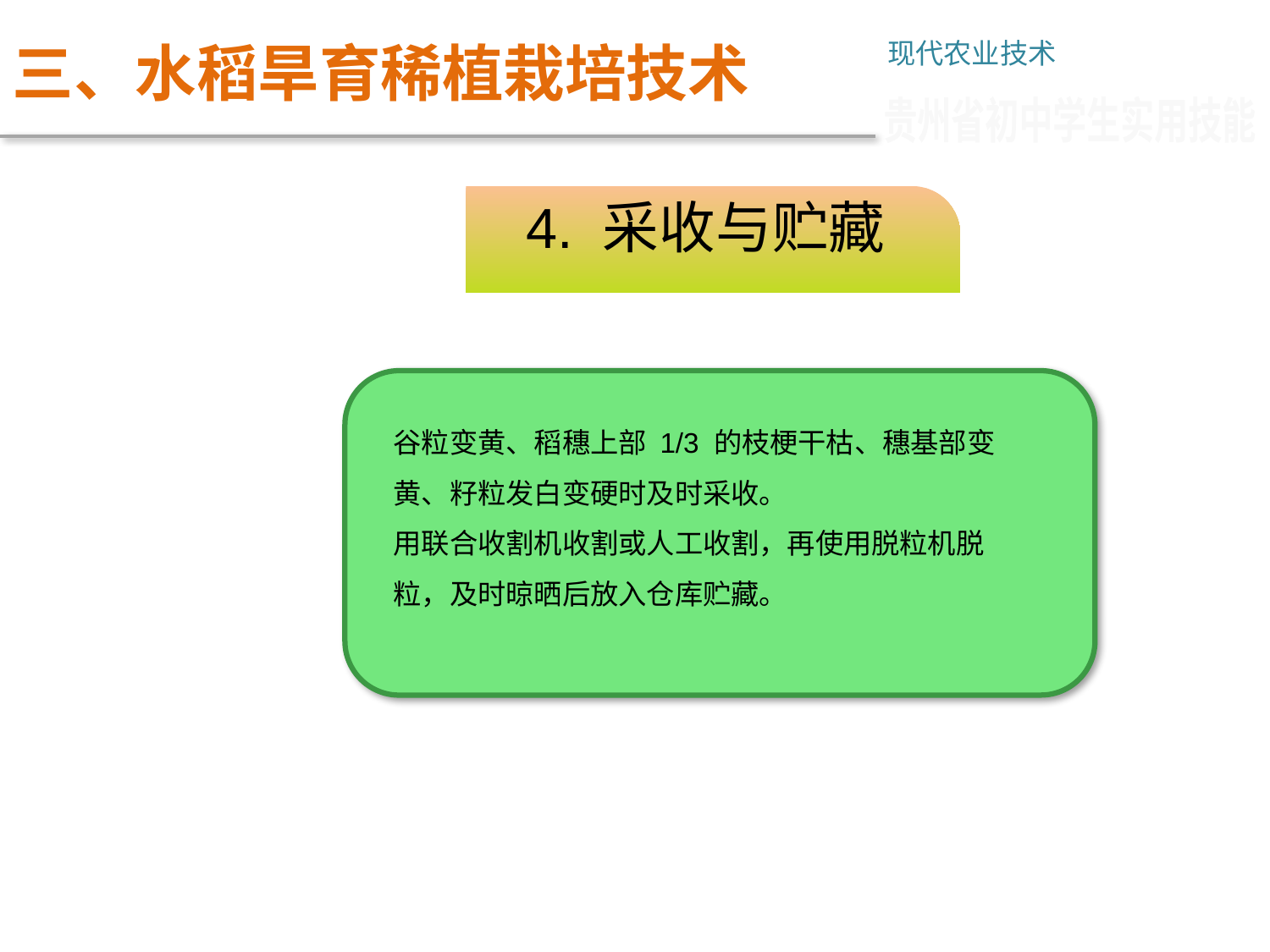

三、水稻旱育稀植栽培技术
现代农业技术
贵州省初中学生实用技能
4. 采收与贮藏

谷粒变黄、稻穗上部 1/3 的枝梗干枯、穗基部变黄、籽粒发白变硬时及时采收。
用联合收割机收割或人工收割，再使用脱粒机脱粒，及时晾晒后放入仓库贮藏。